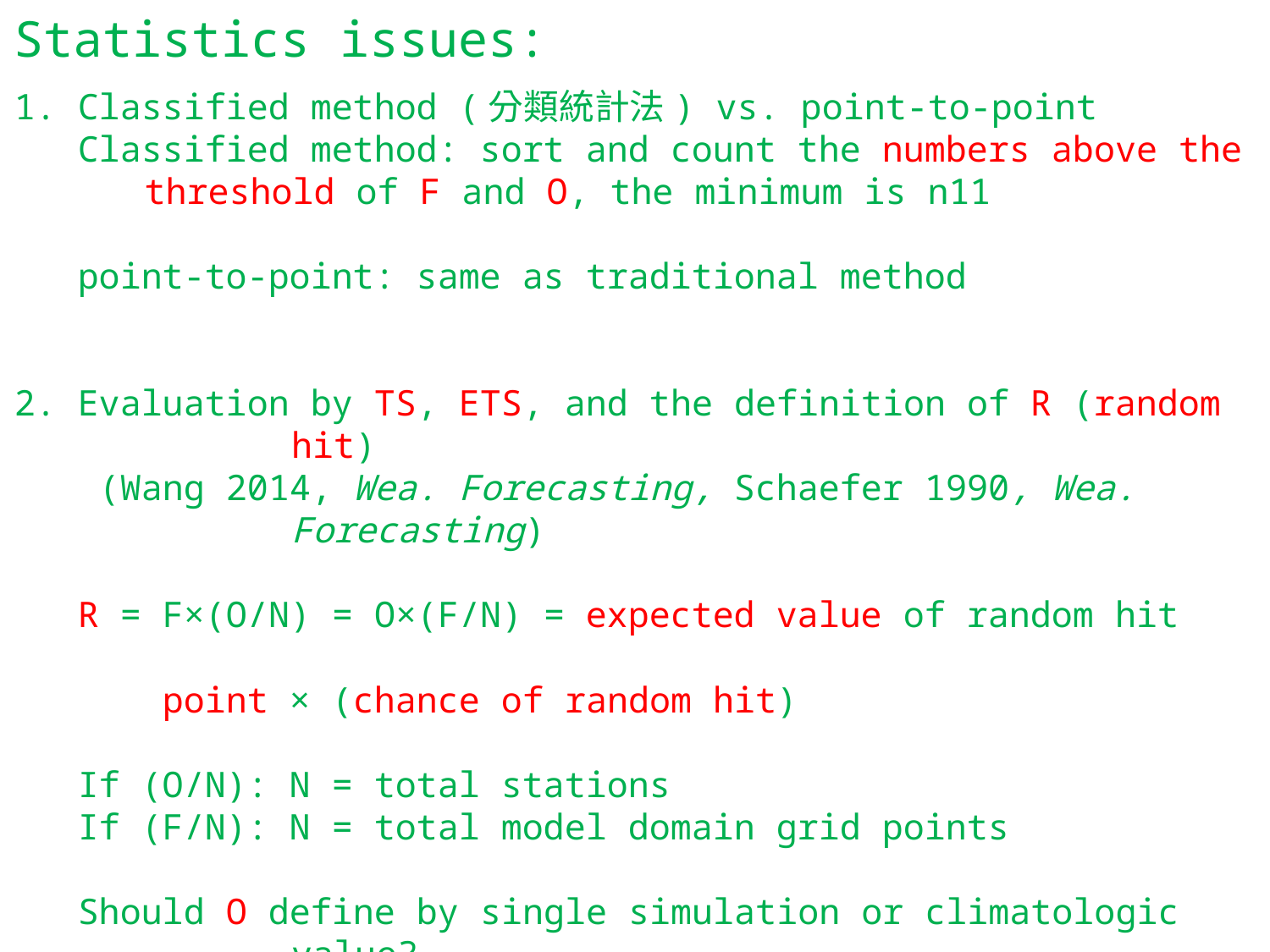

Statistics issues:
1. Classified method (分類統計法) vs. point-to-point
   Classified method: sort and count the numbers above the threshold of F and O, the minimum is n11

   point-to-point: same as traditional method

2. Evaluation by TS, ETS, and the definition of R (random hit)
    (Wang 2014, Wea. Forecasting, Schaefer 1990, Wea. Forecasting)

   R = F×(O/N) = O×(F/N) = expected value of random hit

       point × (chance of random hit)

   If (O/N): N = total stations
   If (F/N): N = total model domain grid points

   Should O define by single simulation or climatologic value?